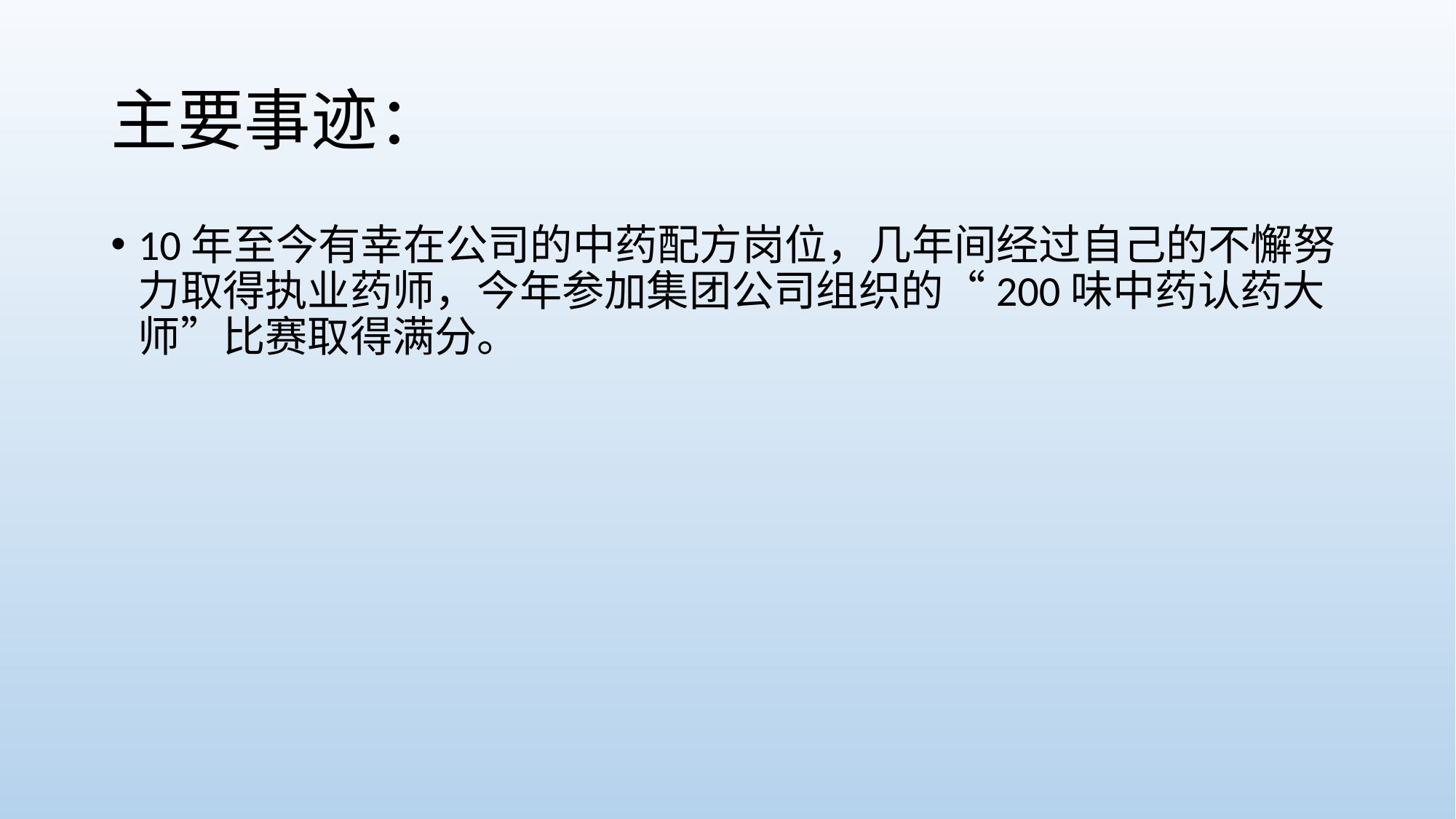

# 主要事迹：
10年至今有幸在公司的中药配方岗位，几年间经过自己的不懈努力取得执业药师，今年参加集团公司组织的“200味中药认药大师”比赛取得满分。